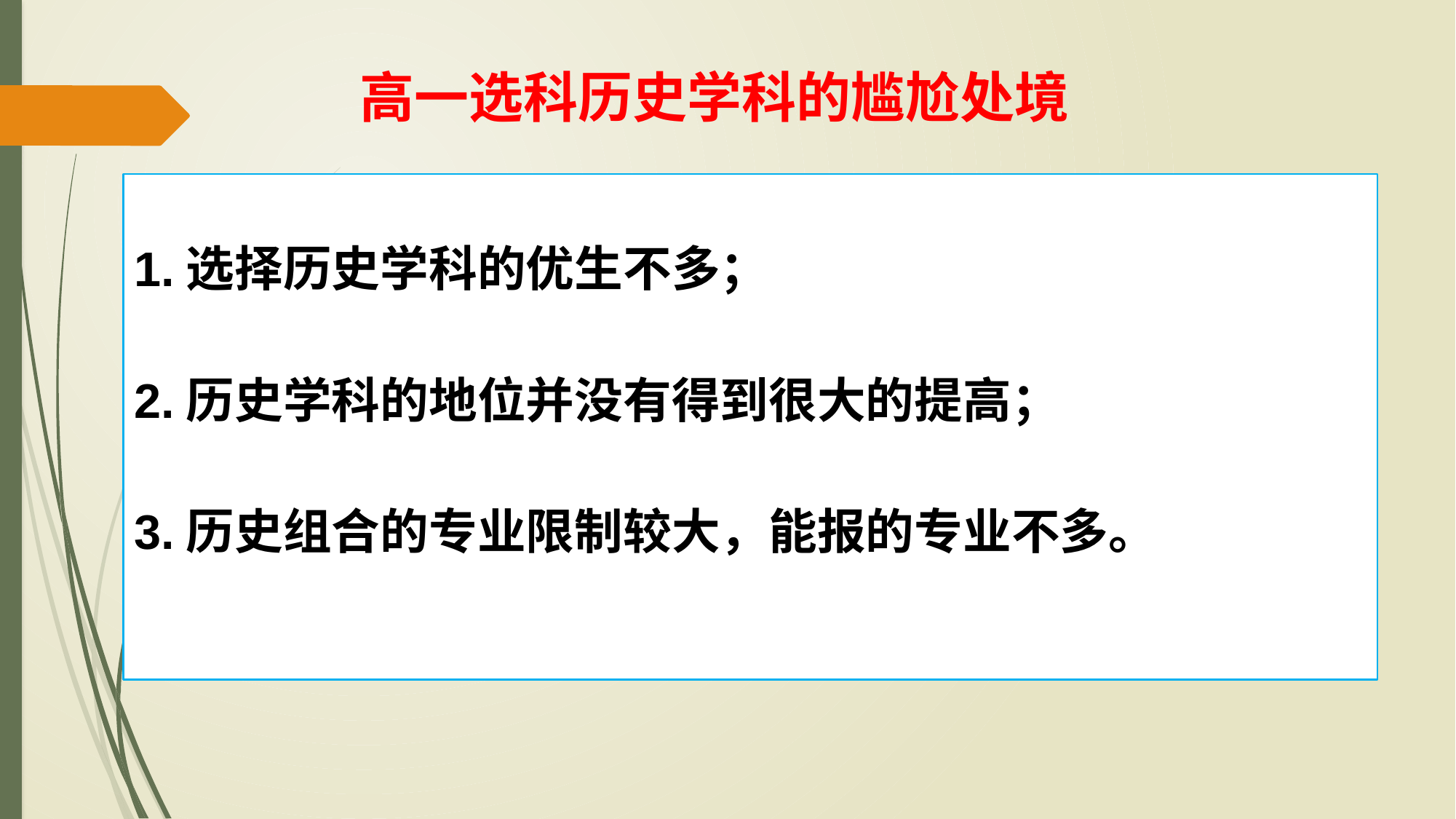

# 高一选科历史学科的尴尬处境
1.选择历史学科的优生不多；
2.历史学科的地位并没有得到很大的提高；
3.历史组合的专业限制较大，能报的专业不多。